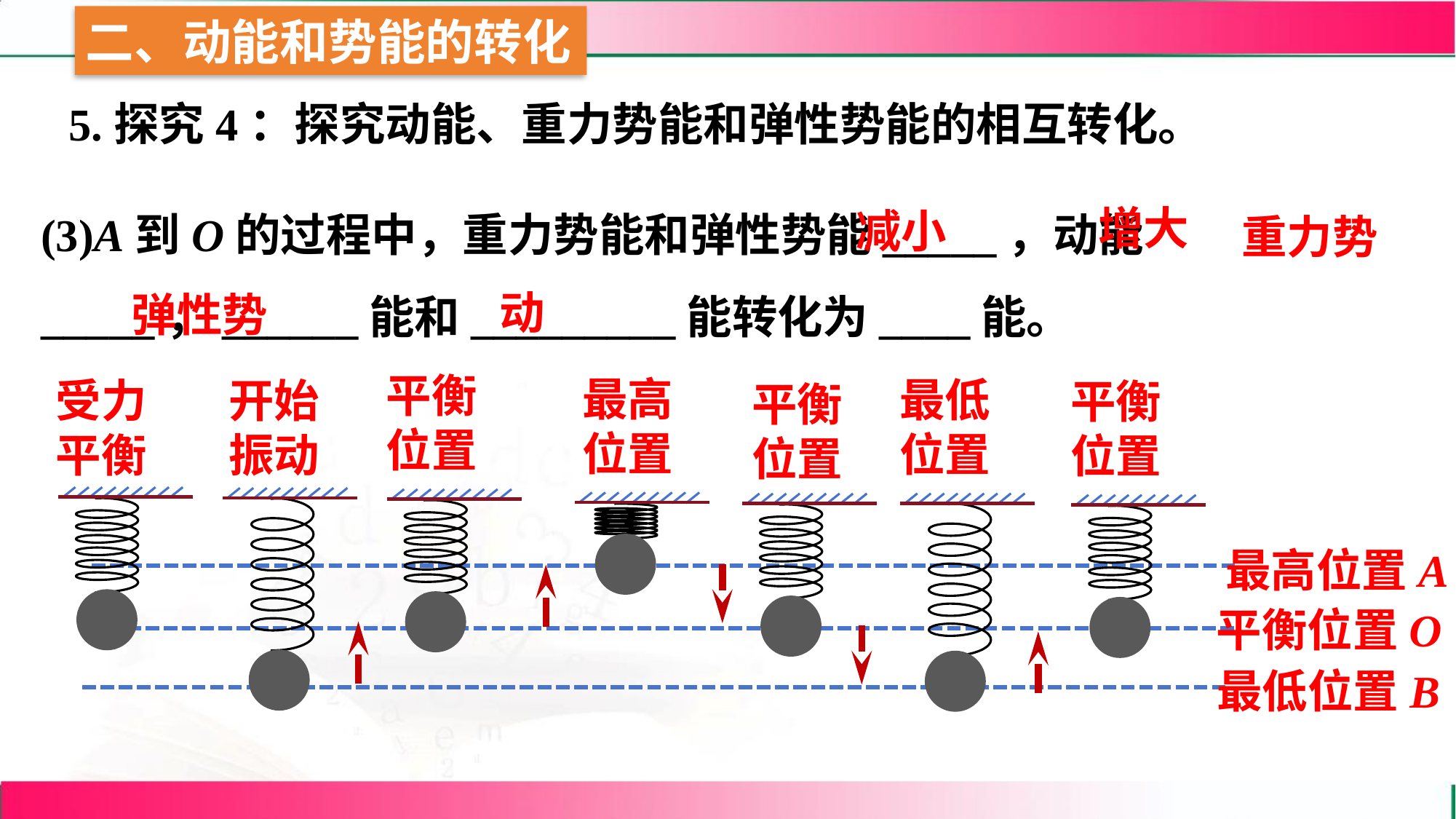

增大
减小
(3)A到O的过程中，重力势能和弹性势能_____，动能_____，______能和_________能转化为____能。
重力势
动
弹性势
平衡位置

最高位置

最低位置

受力平衡

开始振动

平衡位置

平衡位置

最高位置A
平衡位置O
最低位置B